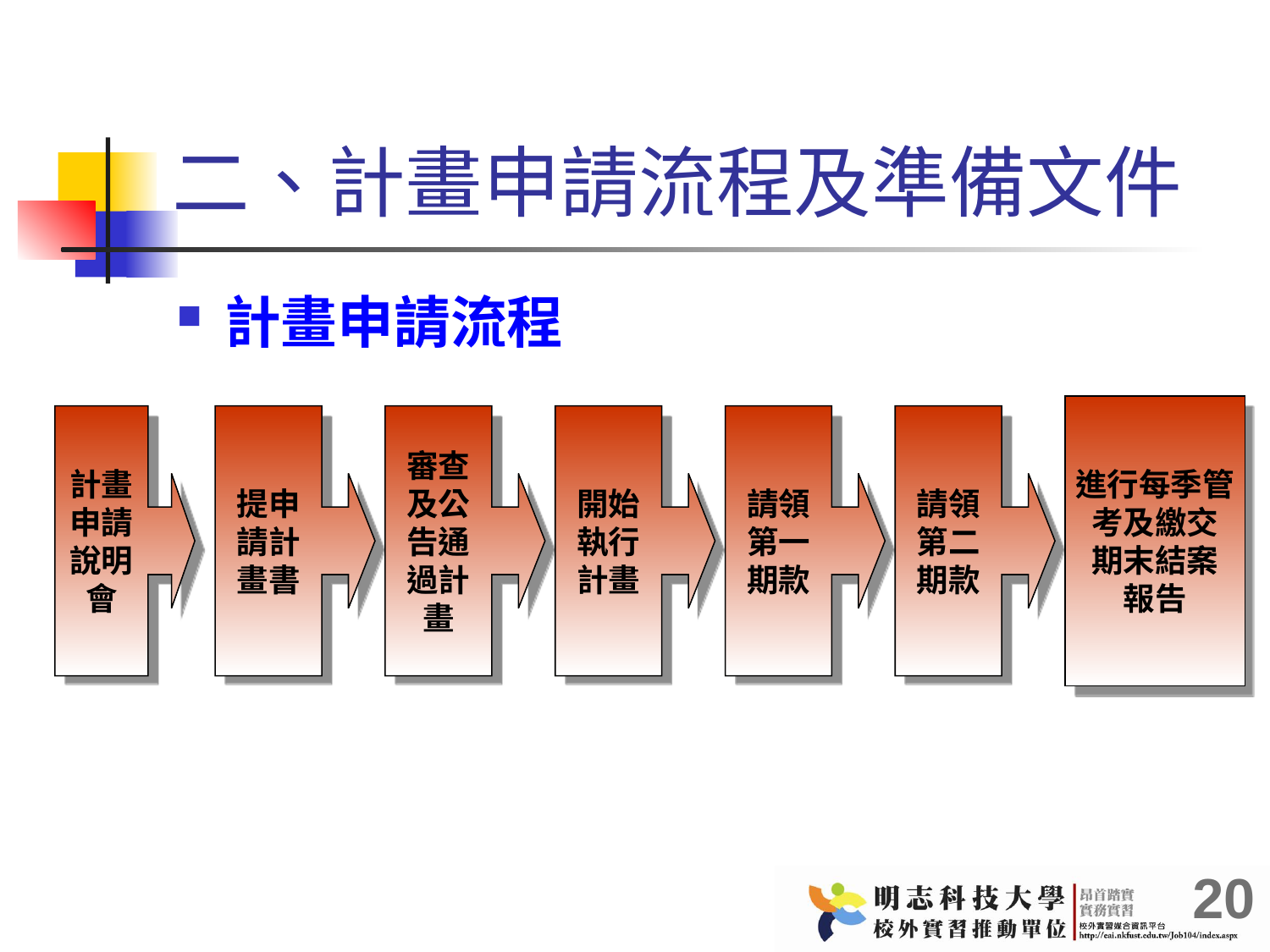

# 二、計畫申請流程及準備文件
計畫申請流程
進行每季管
考及繳交
期末結案
報告
計畫
申請
說明
會
提申
請計
畫書
審查
及公
告通
過計
畫
開始
執行
計畫
請領
第一
期款
請領
第二
期款
20